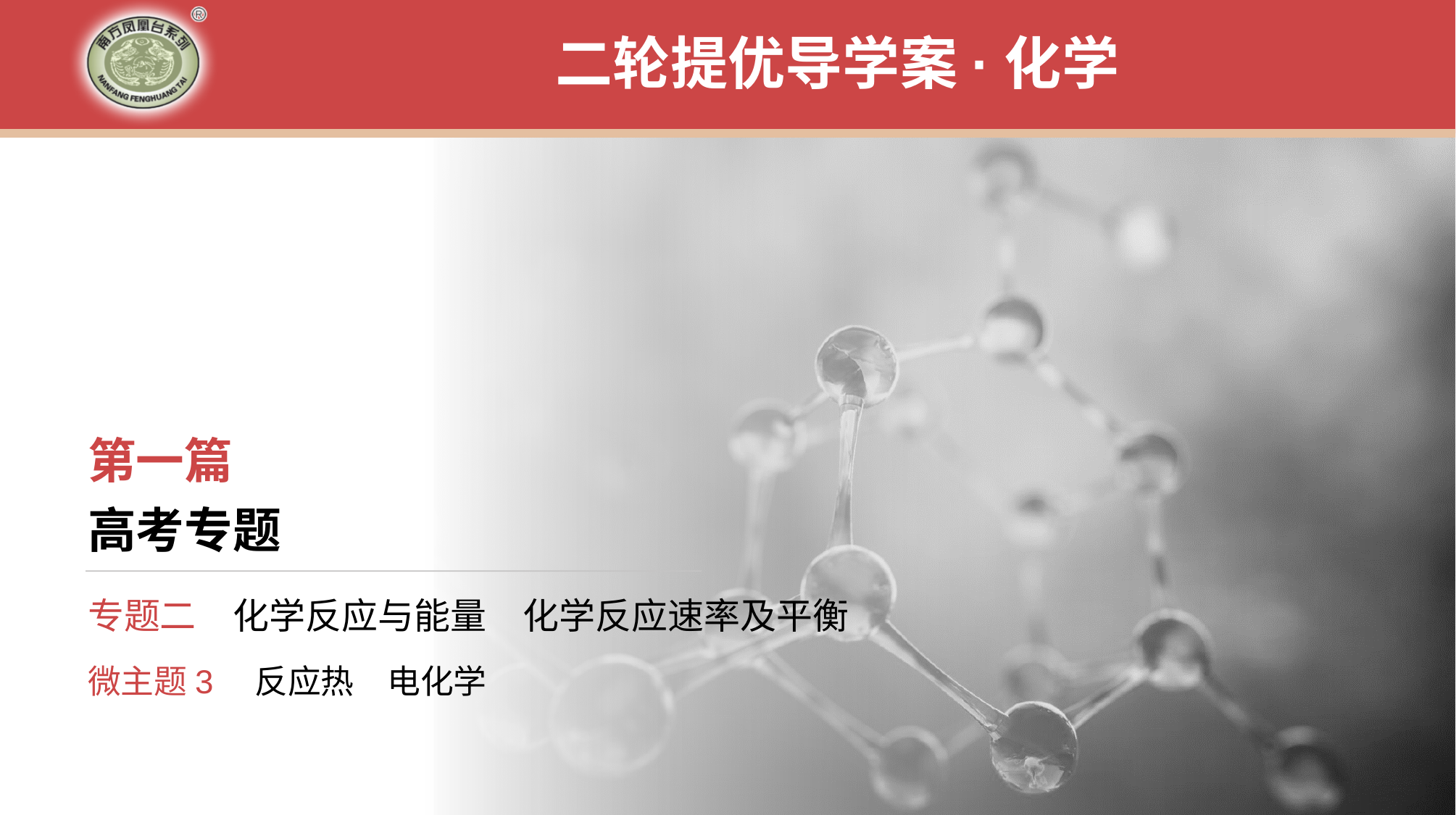

第一篇
高考专题

专题二　化学反应与能量　化学反应速率及平衡
微主题3　反应热　电化学